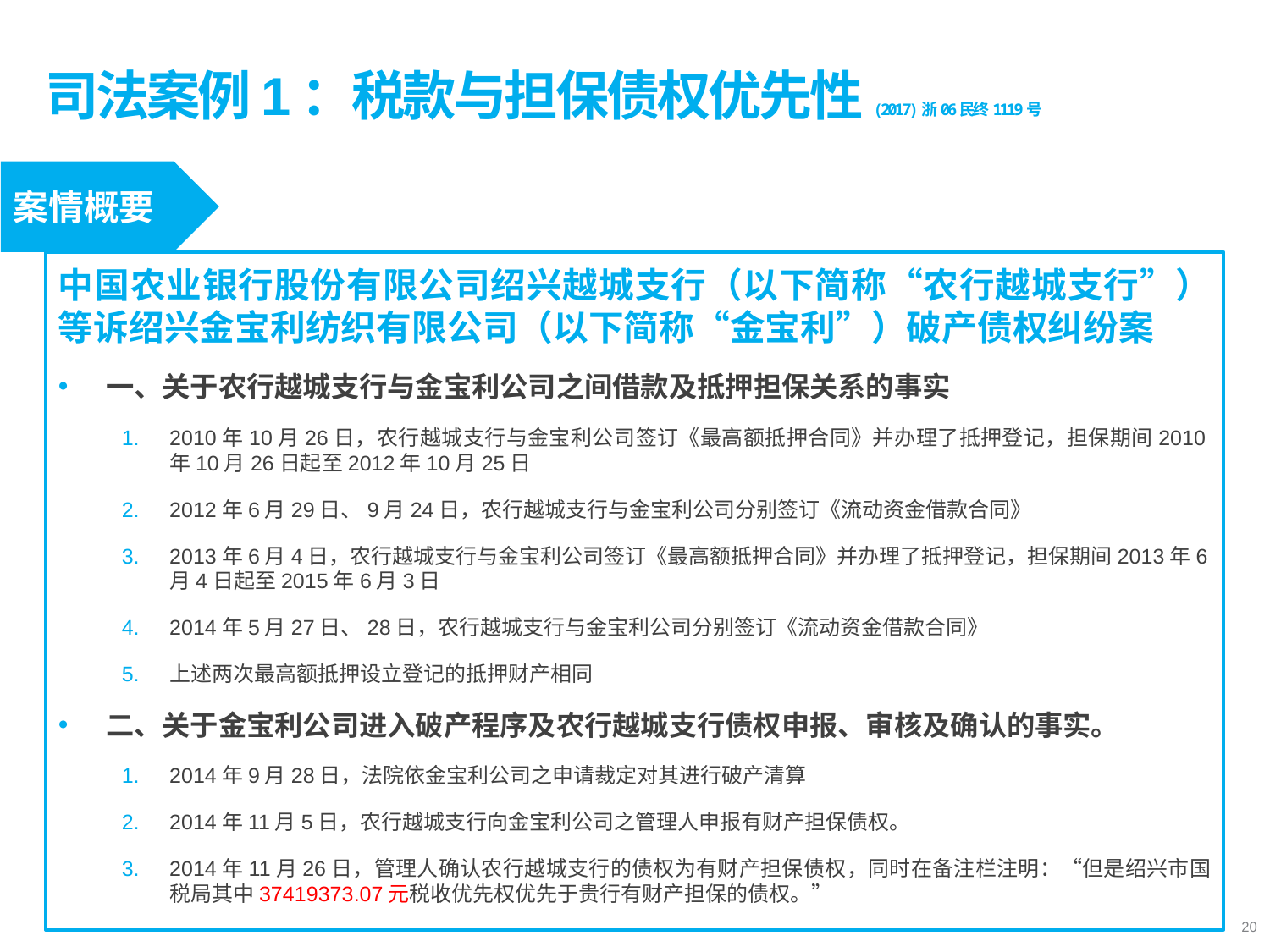

# 司法案例1：税款与担保债权优先性(2017)浙06民终1119号
案情概要

中国农业银行股份有限公司绍兴越城支行（以下简称“农行越城支行”）等诉绍兴金宝利纺织有限公司（以下简称“金宝利”）破产债权纠纷案
一、关于农行越城支行与金宝利公司之间借款及抵押担保关系的事实
2010年10月26日，农行越城支行与金宝利公司签订《最高额抵押合同》并办理了抵押登记，担保期间2010年10月26日起至2012年10月25日
2012年6月29日、9月24日，农行越城支行与金宝利公司分别签订《流动资金借款合同》
2013年6月4日，农行越城支行与金宝利公司签订《最高额抵押合同》并办理了抵押登记，担保期间2013年6月4日起至2015年6月3日
2014年5月27日、28日，农行越城支行与金宝利公司分别签订《流动资金借款合同》
上述两次最高额抵押设立登记的抵押财产相同
二、关于金宝利公司进入破产程序及农行越城支行债权申报、审核及确认的事实。
2014年9月28日，法院依金宝利公司之申请裁定对其进行破产清算
2014年11月5日，农行越城支行向金宝利公司之管理人申报有财产担保债权。
2014年11月26日，管理人确认农行越城支行的债权为有财产担保债权，同时在备注栏注明：“但是绍兴市国税局其中37419373.07元税收优先权优先于贵行有财产担保的债权。”

20